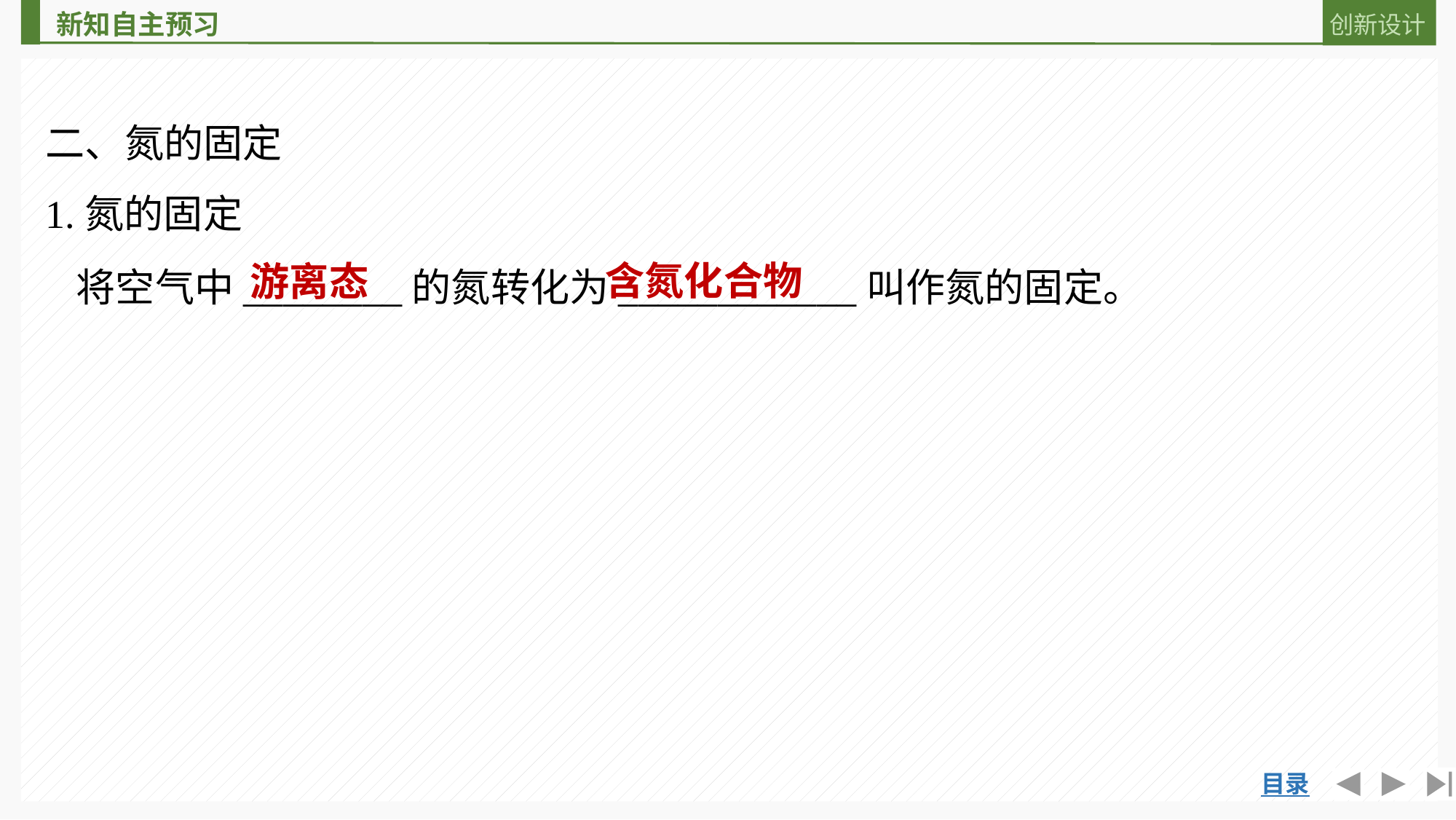

二、氮的固定
1.氮的固定
将空气中________的氮转化为____________叫作氮的固定。
含氮化合物
游离态